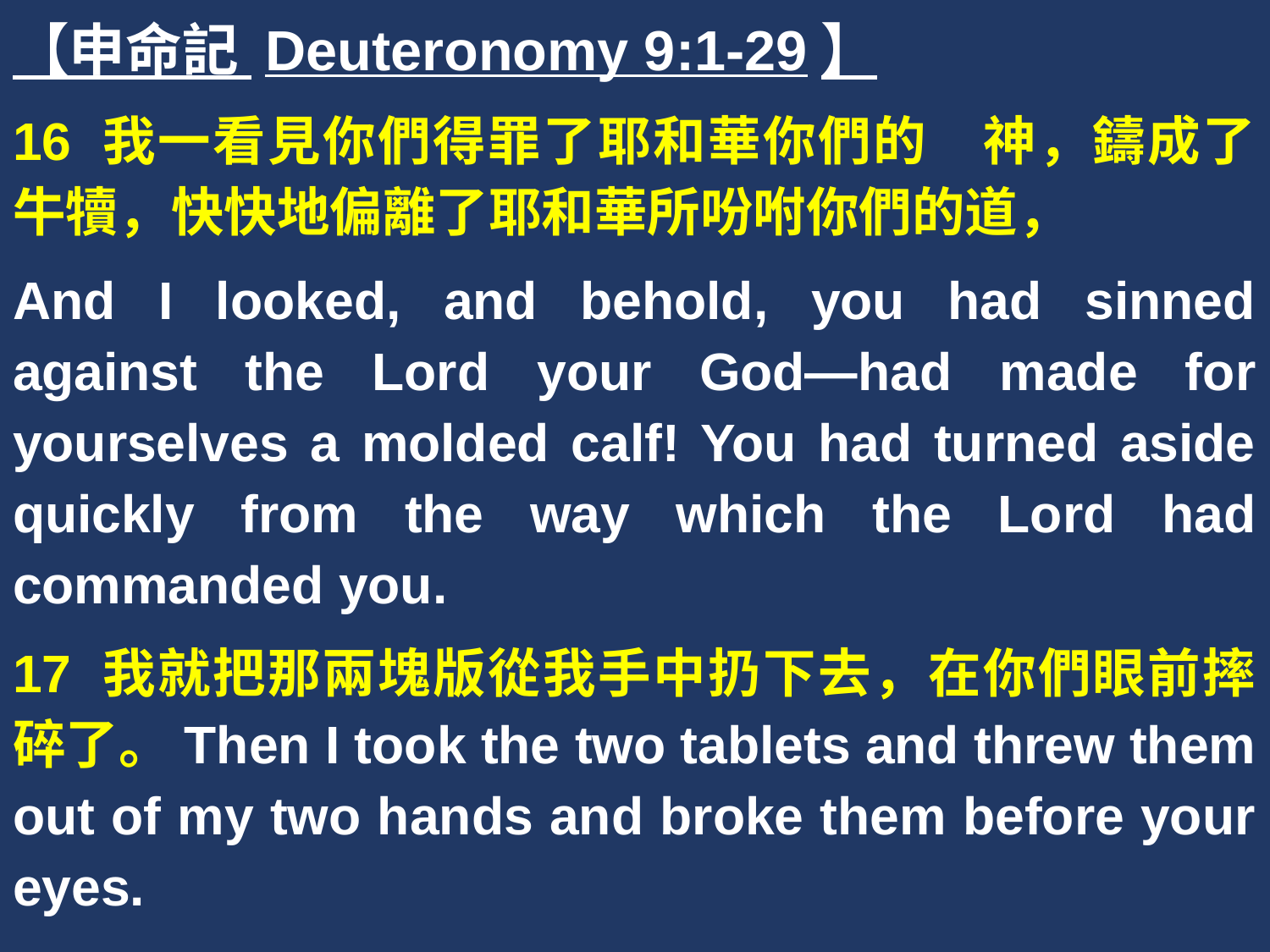

【申命記 Deuteronomy 9:1-29】
16 我一看見你們得罪了耶和華你們的　神，鑄成了牛犢，快快地偏離了耶和華所吩咐你們的道，
And I looked, and behold, you had sinned against the Lord your God—had made for yourselves a molded calf! You had turned aside quickly from the way which the Lord had commanded you.
17 我就把那兩塊版從我手中扔下去，在你們眼前摔碎了。Then I took the two tablets and threw them out of my two hands and broke them before your eyes.